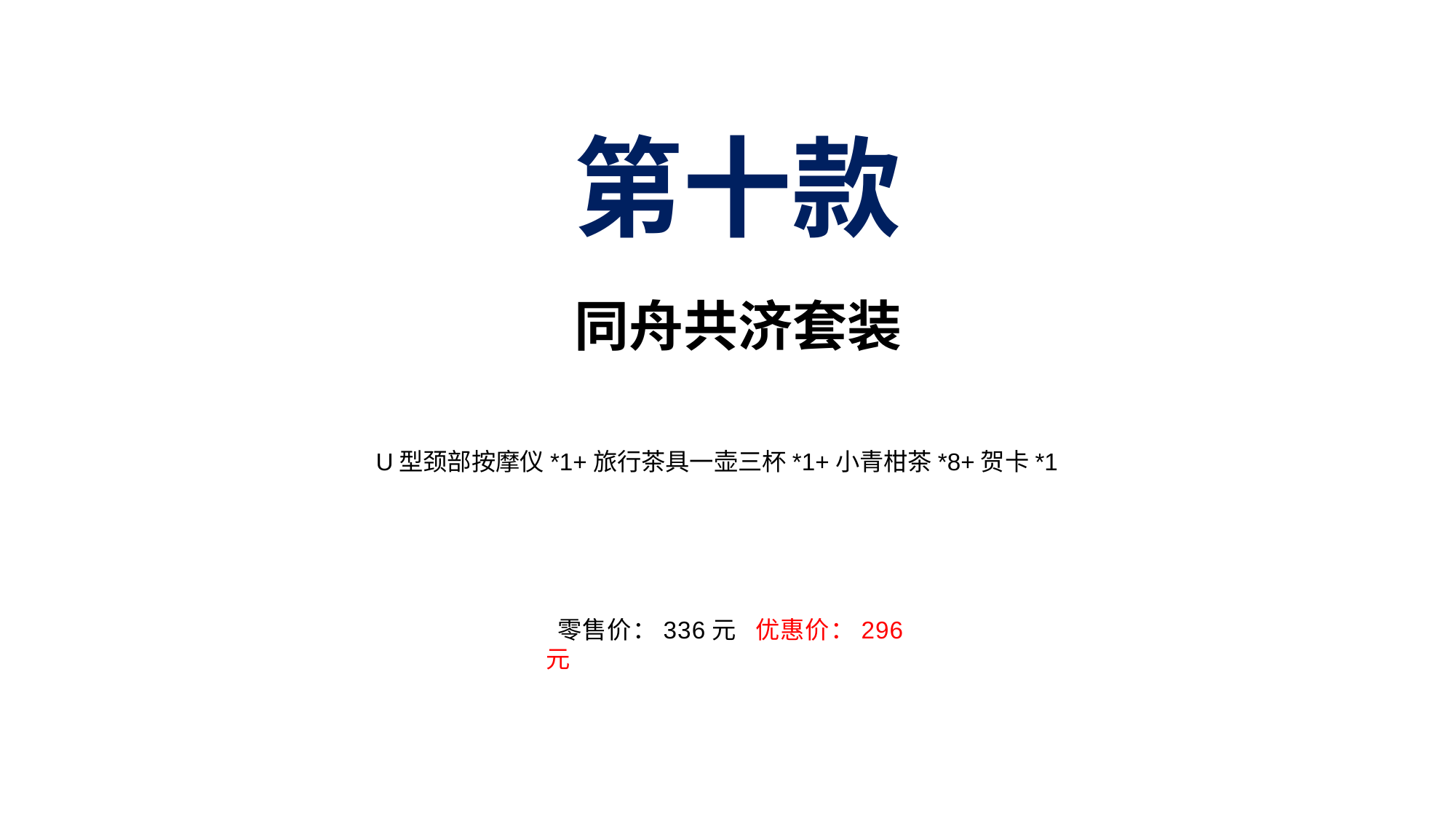

第十款
同舟共济套装

U型颈部按摩仪*1+旅行茶具一壶三杯*1+小青柑茶*8+贺卡*1
 零售价：336元   优惠价：296元